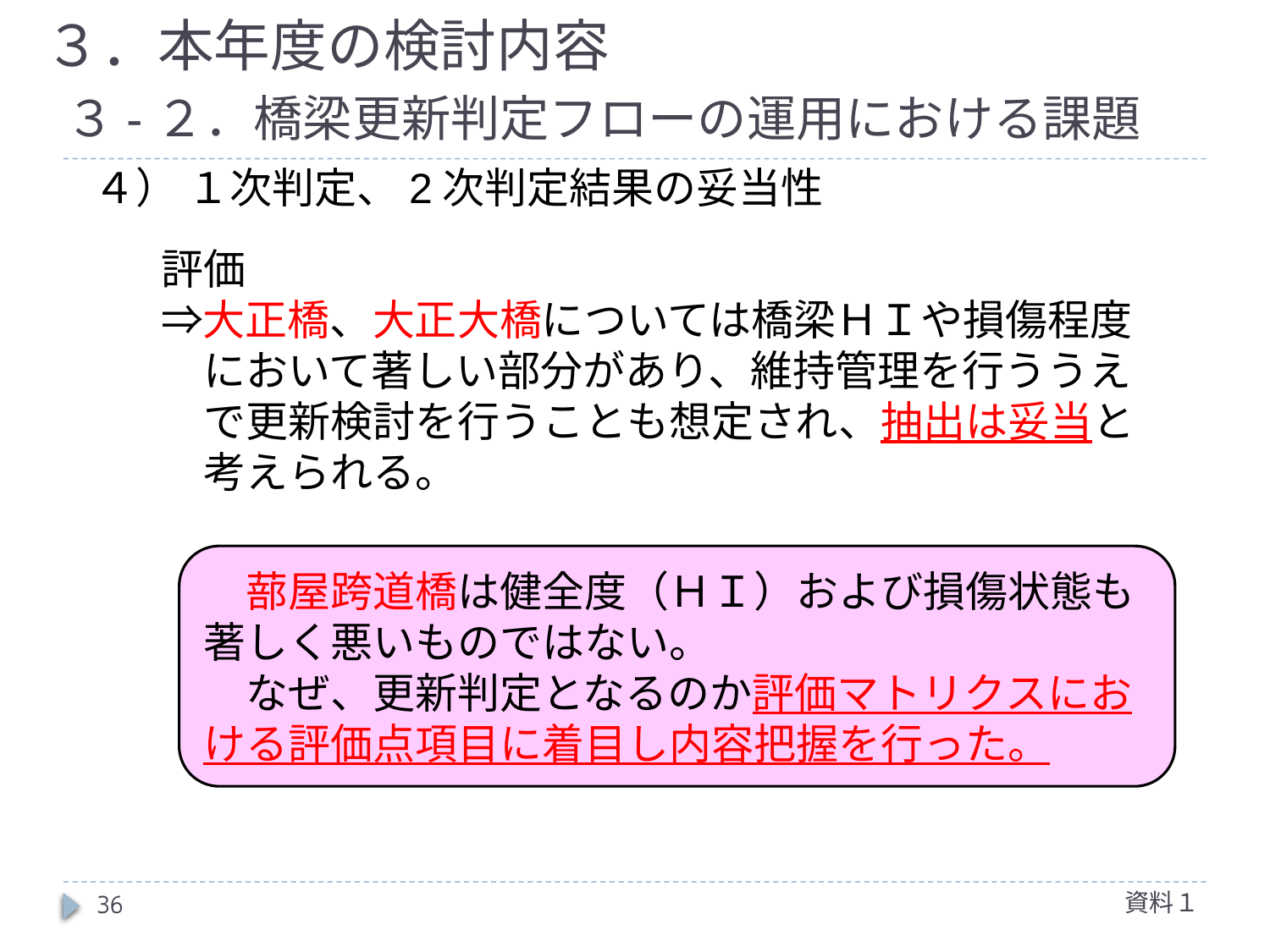

# ３．本年度の検討内容
３-２．橋梁更新判定フローの運用における課題
４） １次判定、2次判定結果の妥当性
　評価
　⇒大正橋、大正大橋については橋梁ＨＩや損傷程度
　　において著しい部分があり、維持管理を行ううえ
　　で更新検討を行うことも想定され、抽出は妥当と
　　考えられる。
　蔀屋跨道橋は健全度（ＨＩ）および損傷状態も著しく悪いものではない。
　なぜ、更新判定となるのか評価マトリクスにおける評価点項目に着目し内容把握を行った。
資料１
36